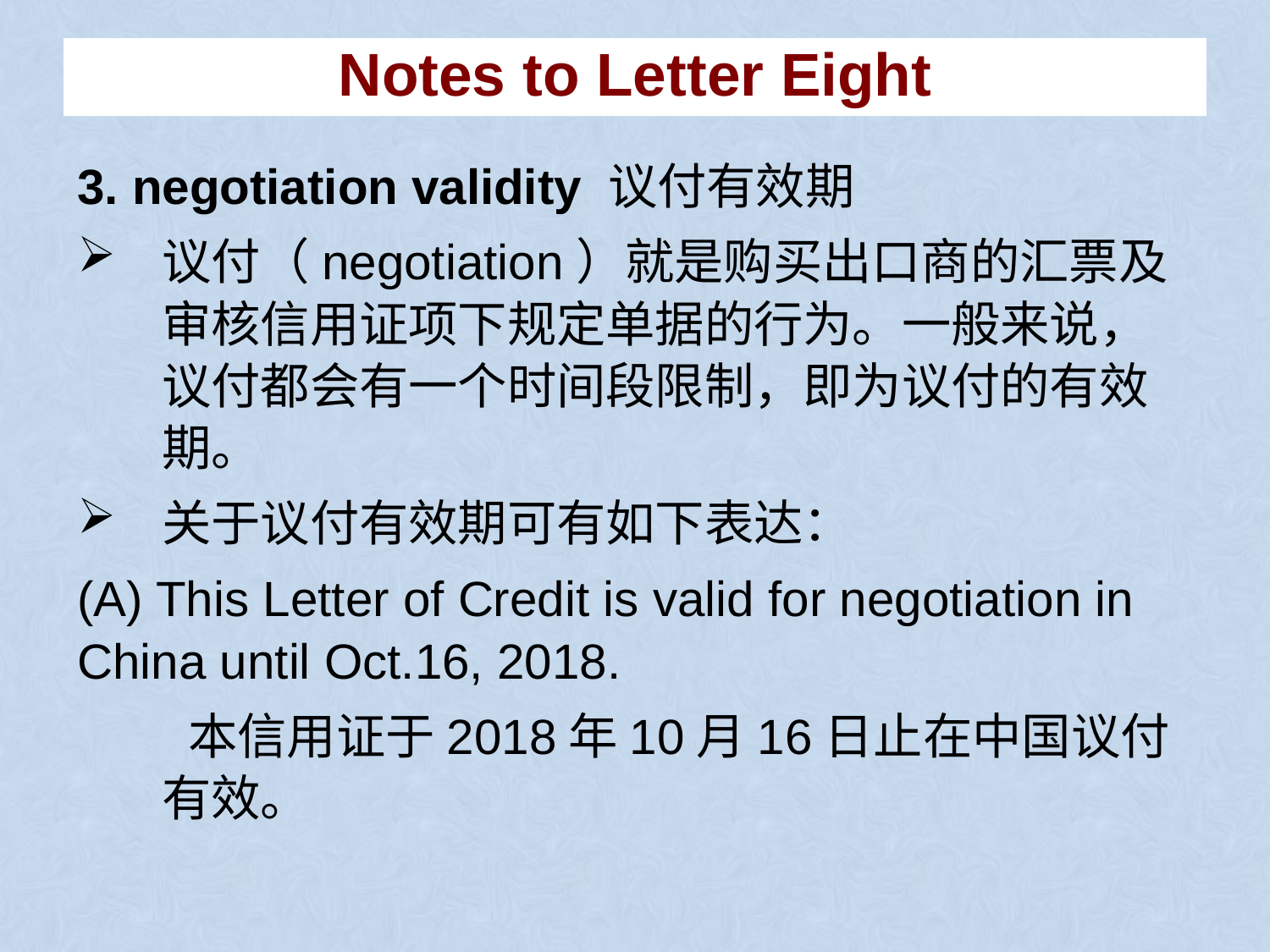

# Notes to Letter Eight
3. negotiation validity 议付有效期
议付（negotiation）就是购买出口商的汇票及审核信用证项下规定单据的行为。一般来说，议付都会有一个时间段限制，即为议付的有效期。
关于议付有效期可有如下表达：
(A) This Letter of Credit is valid for negotiation in China until Oct.16, 2018.
         本信用证于2018年10月16日止在中国议付有效。